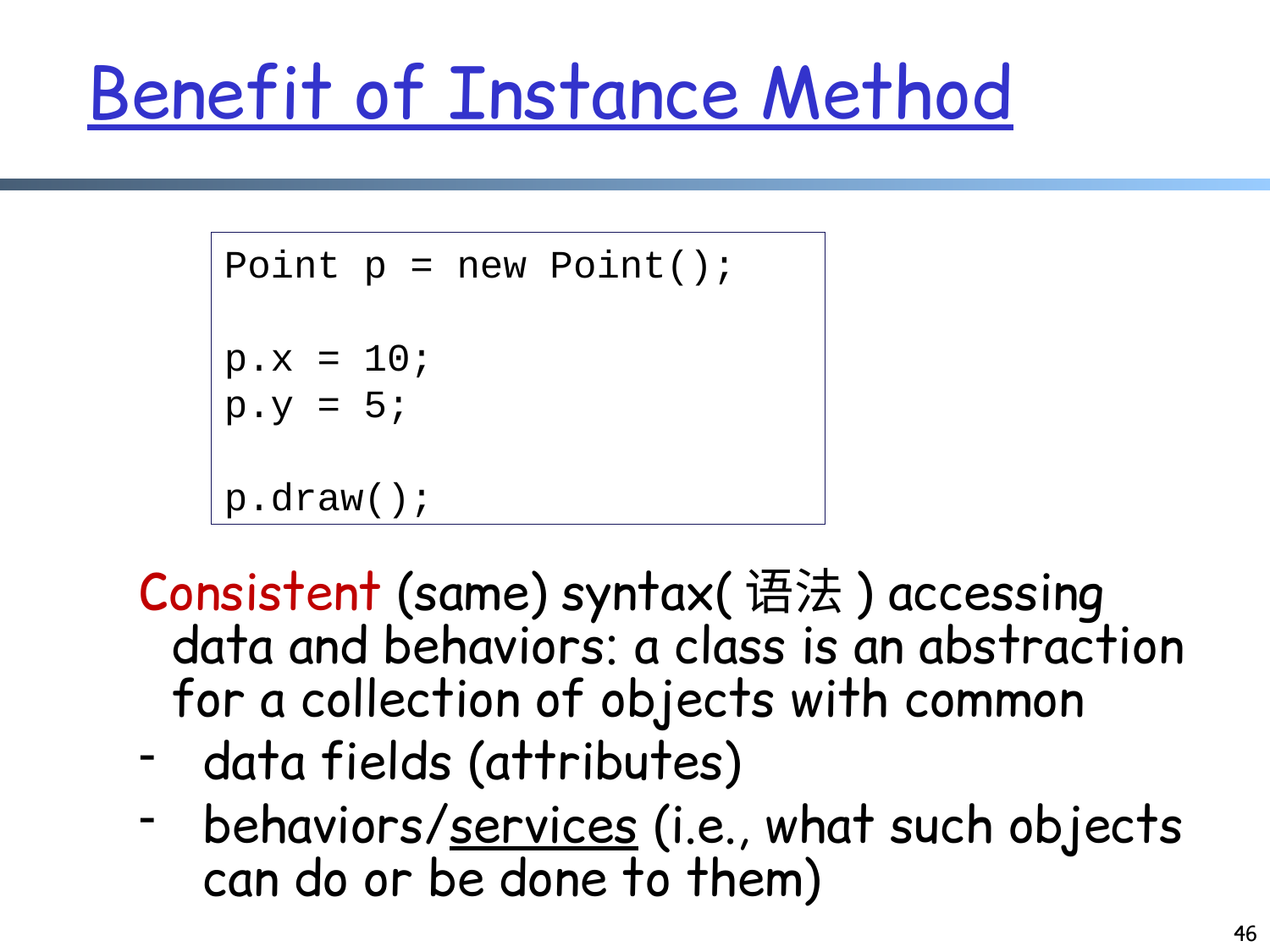

# Benefit of Instance Method
Point p = new Point();
p.x = 10;
p.y = 5;
p.draw();
Consistent (same) syntax(语法) accessing data and behaviors: a class is an abstraction for a collection of objects with common
data fields (attributes)
behaviors/services (i.e., what such objects can do or be done to them)
46